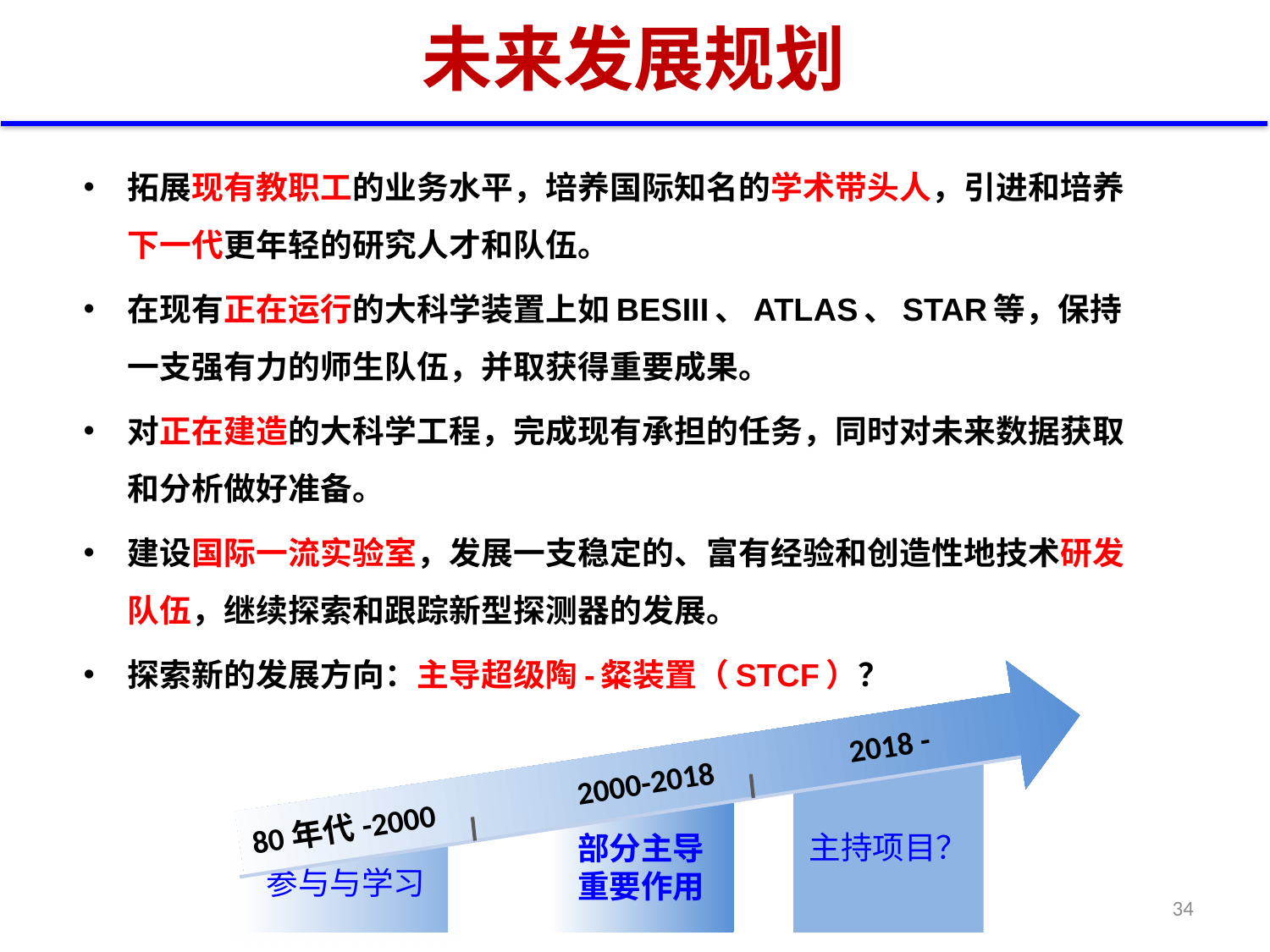

# 未来发展规划
拓展现有教职工的业务水平，培养国际知名的学术带头人，引进和培养下一代更年轻的研究人才和队伍。
在现有正在运行的大科学装置上如BESIII、ATLAS、STAR等，保持一支强有力的师生队伍，并取获得重要成果。
对正在建造的大科学工程，完成现有承担的任务，同时对未来数据获取和分析做好准备。
建设国际一流实验室，发展一支稳定的、富有经验和创造性地技术研发队伍，继续探索和跟踪新型探测器的发展。
探索新的发展方向：主导超级陶-粲装置（STCF）？

80年代-2000                    2000-2018                   2018 -
主持项目？
部分主导
重要作用
参与与学习
34